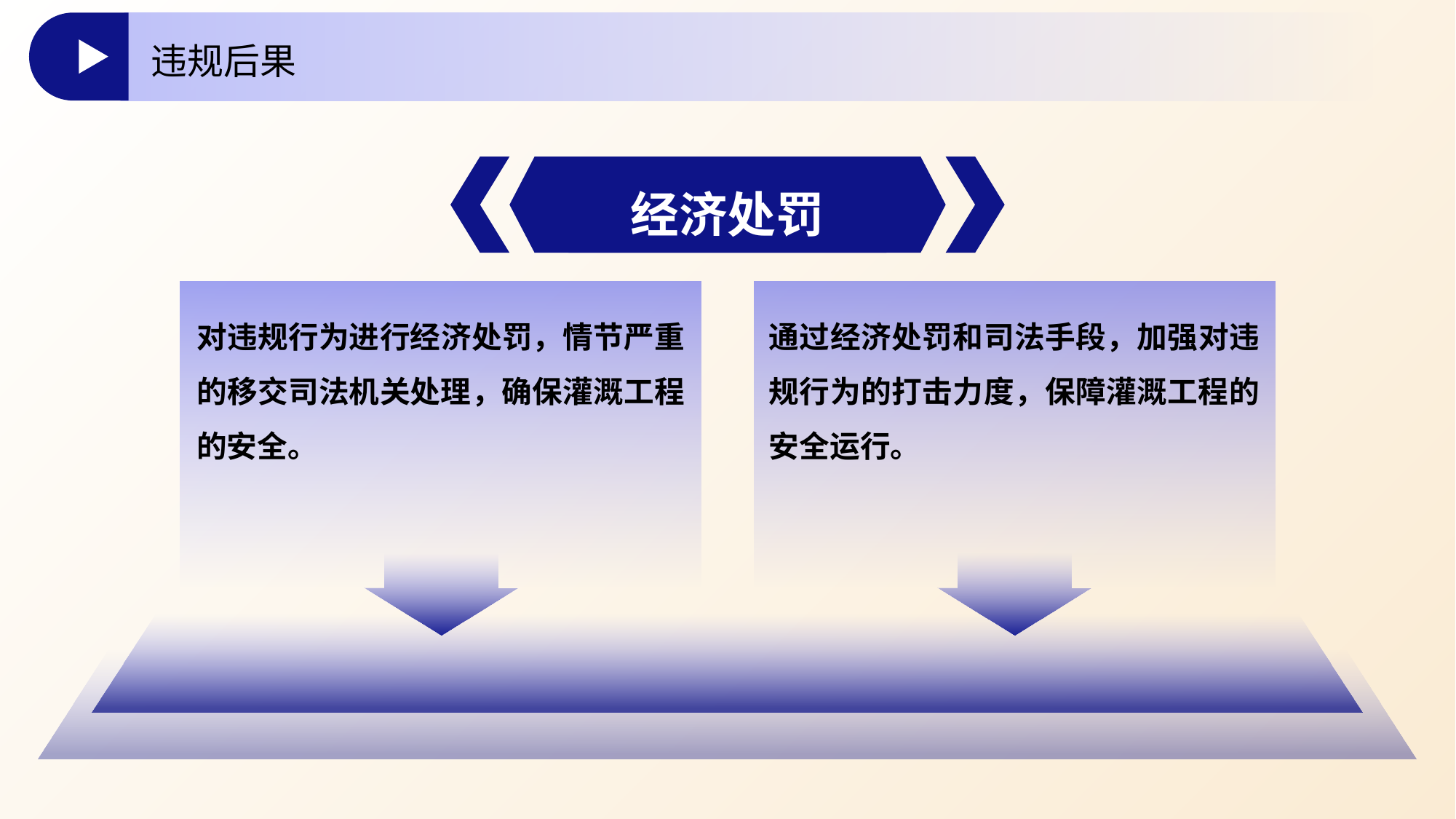

违规后果

经济处罚

对违规行为进行经济处罚，情节严重的移交司法机关处理，确保灌溉工程的安全。
通过经济处罚和司法手段，加强对违规行为的打击力度，保障灌溉工程的安全运行。